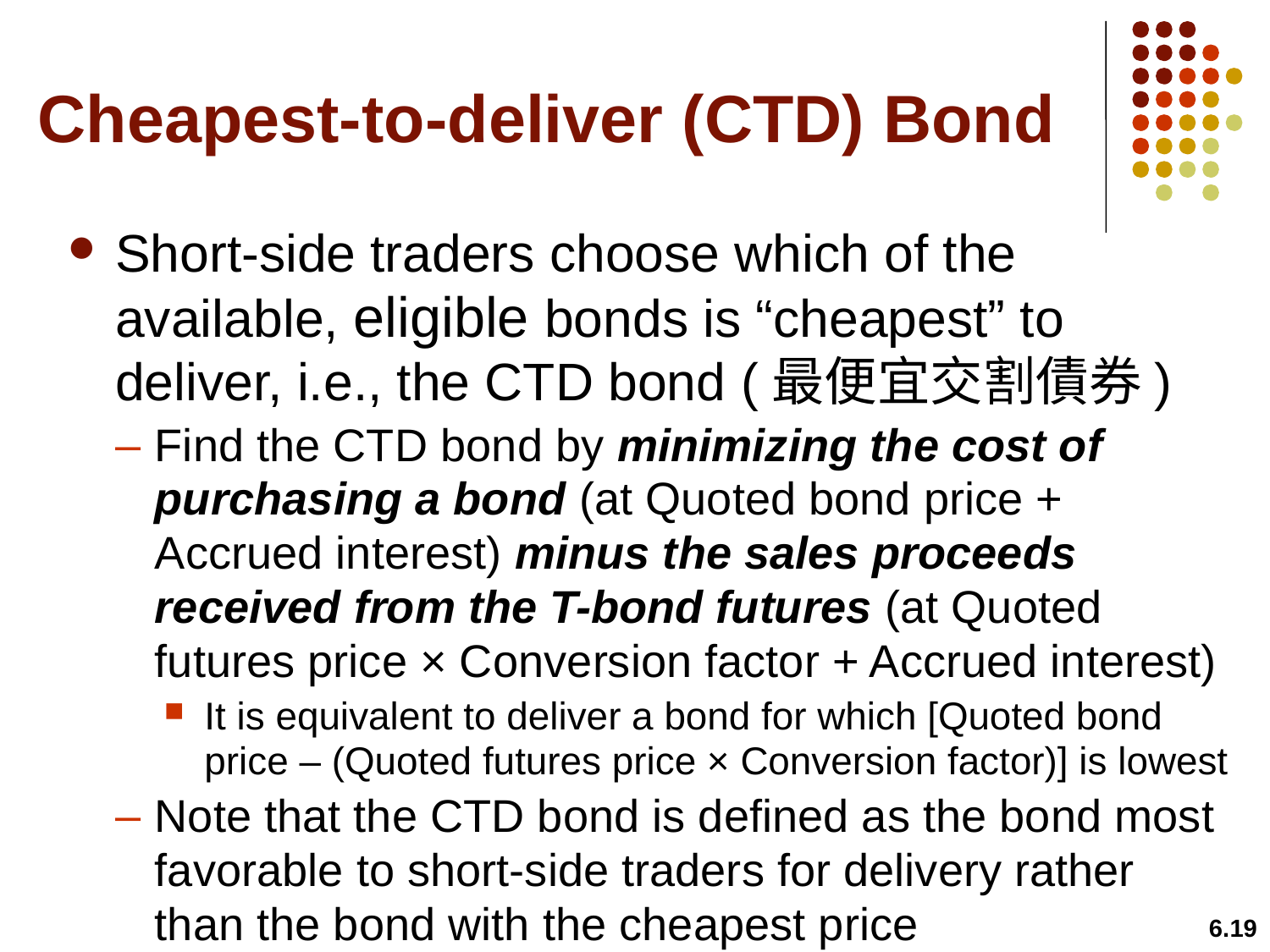

# Cheapest-to-deliver (CTD) Bond
Short-side traders choose which of the available, eligible bonds is “cheapest” to deliver, i.e., the CTD bond (最便宜交割債券)
Find the CTD bond by minimizing the cost of purchasing a bond (at Quoted bond price + Accrued interest) minus the sales proceeds received from the T-bond futures (at Quoted futures price × Conversion factor + Accrued interest)
It is equivalent to deliver a bond for which [Quoted bond price – (Quoted futures price × Conversion factor)] is lowest
Note that the CTD bond is defined as the bond most favorable to short-side traders for delivery rather than the bond with the cheapest price
6.19